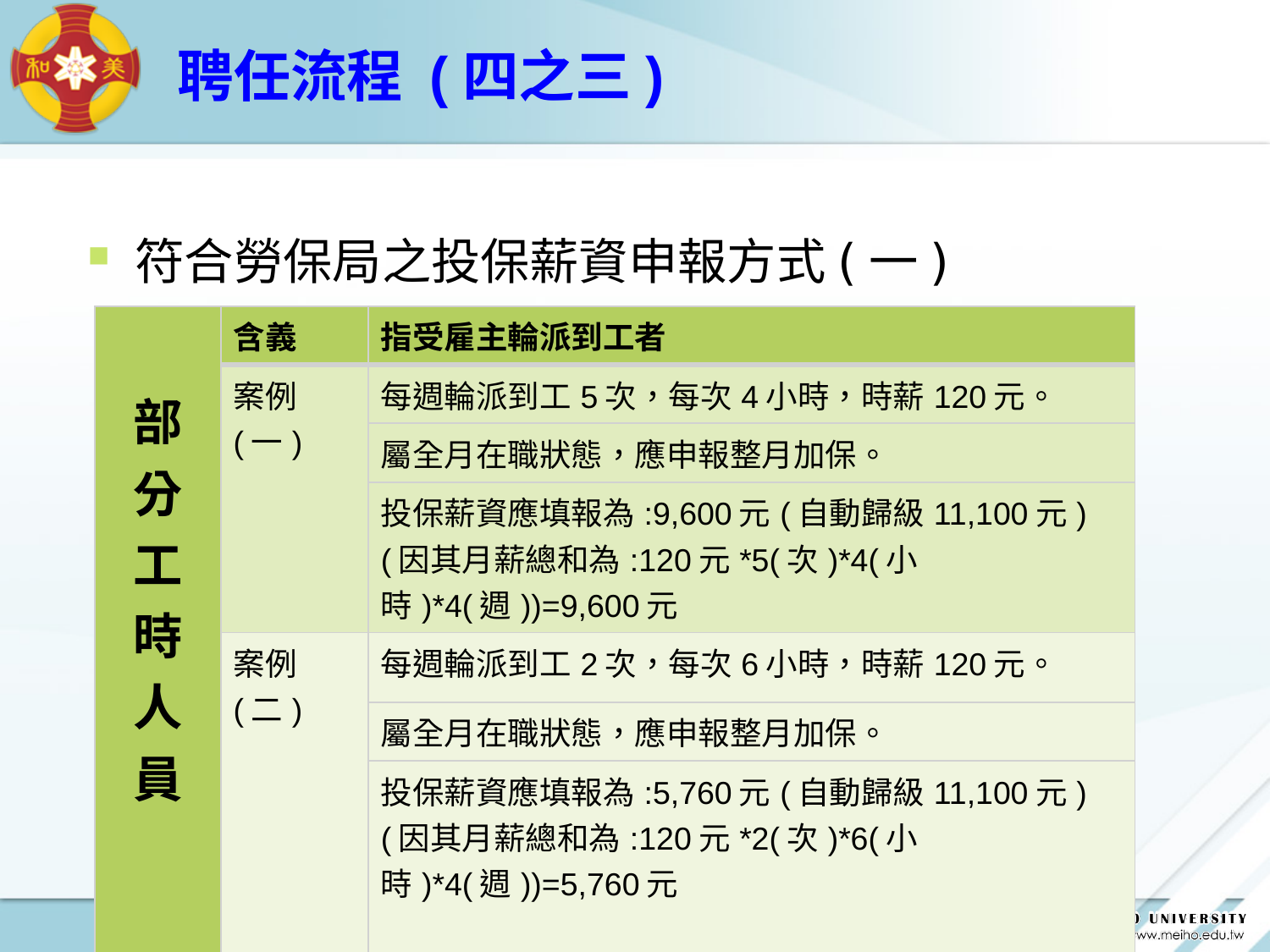

# 聘任流程 (四之三)
符合勞保局之投保薪資申報方式(一)

| 部 分 工 時 人 員 | 含義 | 指受雇主輪派到工者 |
| --- | --- | --- |
|  | 案例(一) | 每週輪派到工5次，每次4小時，時薪120元。 |
|  |  | 屬全月在職狀態，應申報整月加保。 |
|  |  | 投保薪資應填報為:9,600元(自動歸級11,100元) (因其月薪總和為:120元\*5(次)\*4(小時)\*4(週))=9,600元 |
|  | 案例(二) | 每週輪派到工2次，每次6小時，時薪120元。 |
|  |  | 屬全月在職狀態，應申報整月加保。 |
|  |  | 投保薪資應填報為:5,760元(自動歸級11,100元) (因其月薪總和為:120元\*2(次)\*6(小時)\*4(週))=5,760元 |